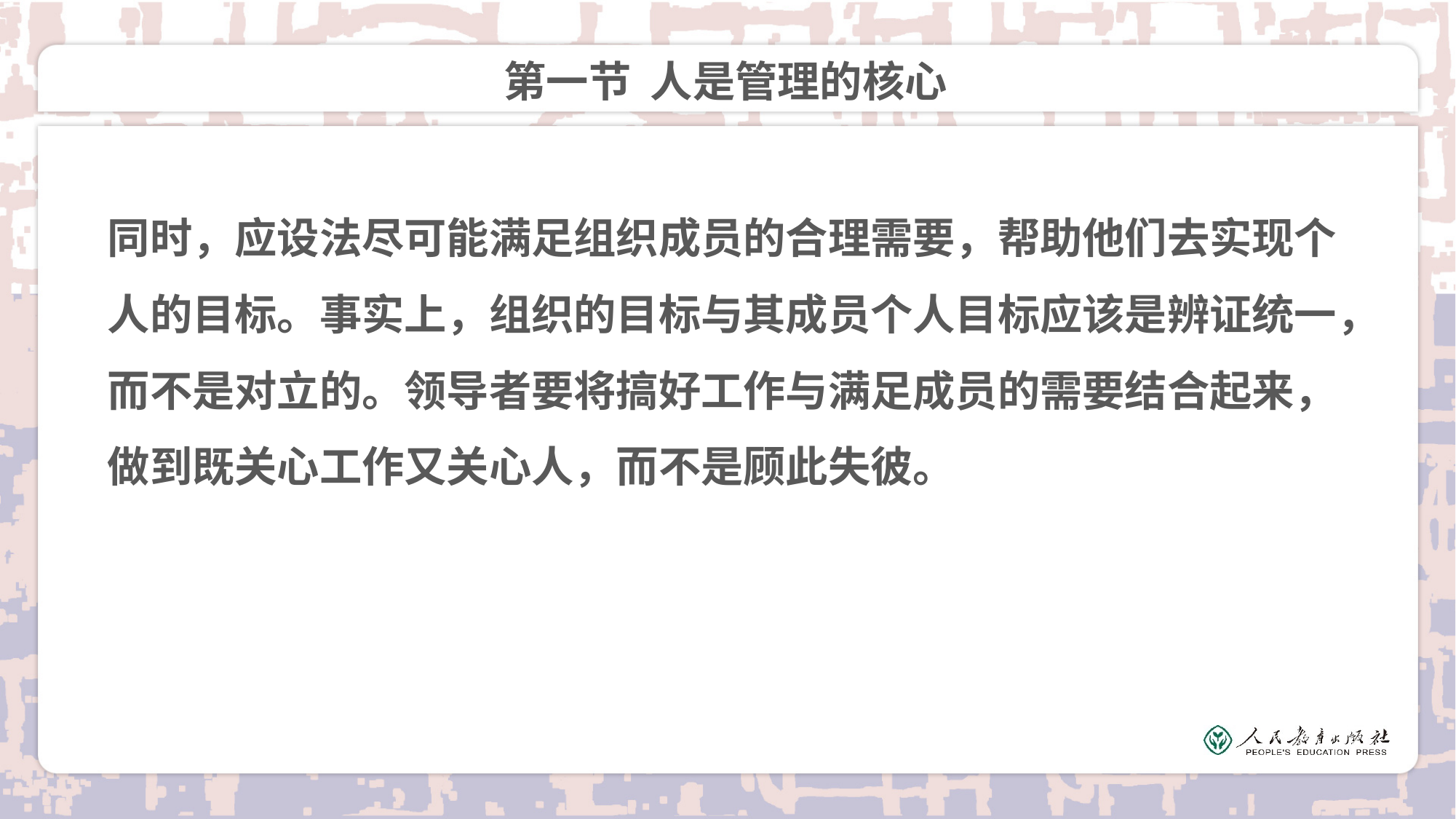

# 第一节  人是管理的核心
同时，应设法尽可能满足组织成员的合理需要，帮助他们去实现个人的目标。事实上，组织的目标与其成员个人目标应该是辨证统一，而不是对立的。领导者要将搞好工作与满足成员的需要结合起来，做到既关心工作又关心人，而不是顾此失彼。